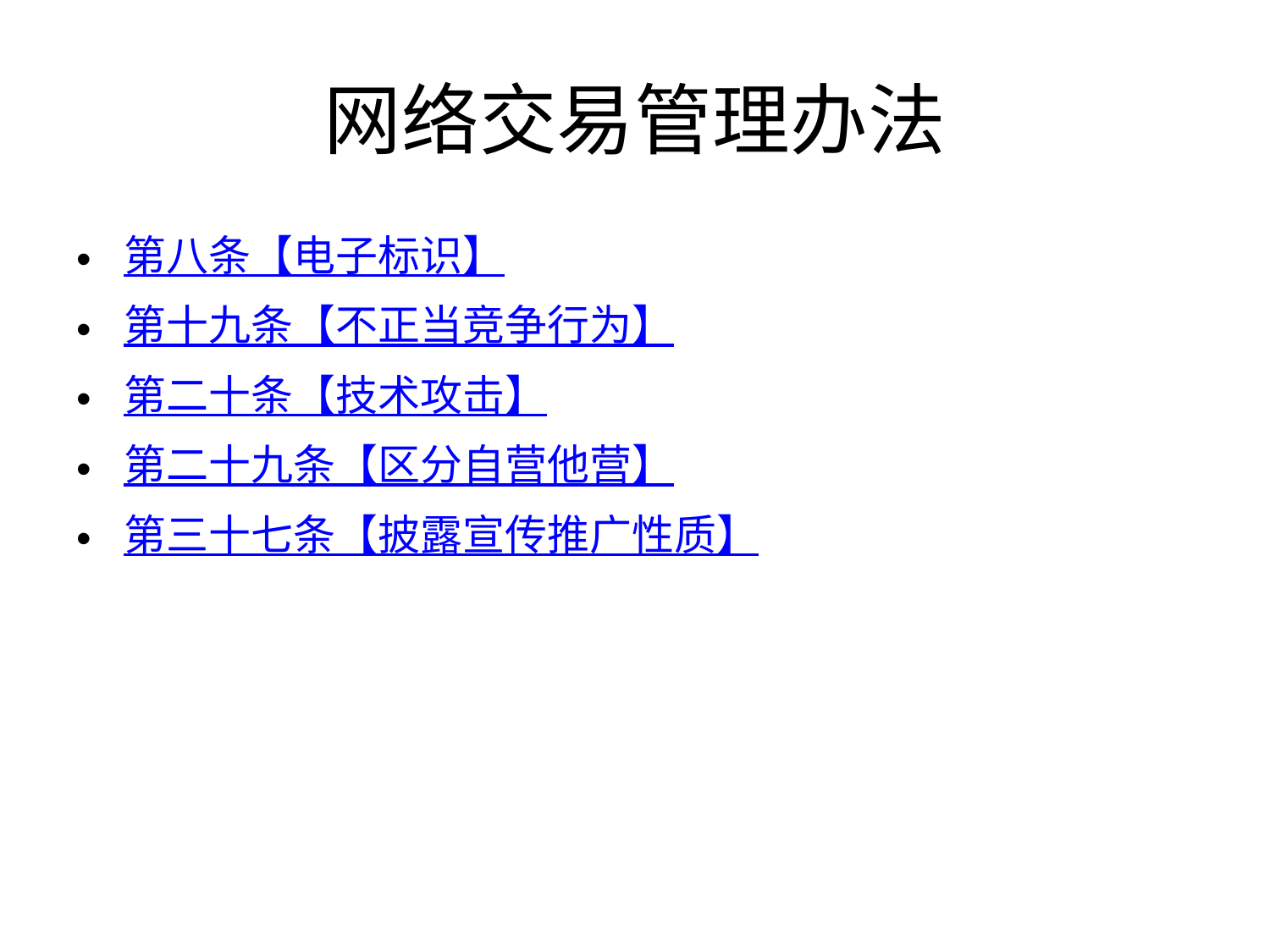

# 网络交易管理办法
第八条【电子标识】
第十九条【不正当竞争行为】
第二十条【技术攻击】
第二十九条【区分自营他营】
第三十七条【披露宣传推广性质】